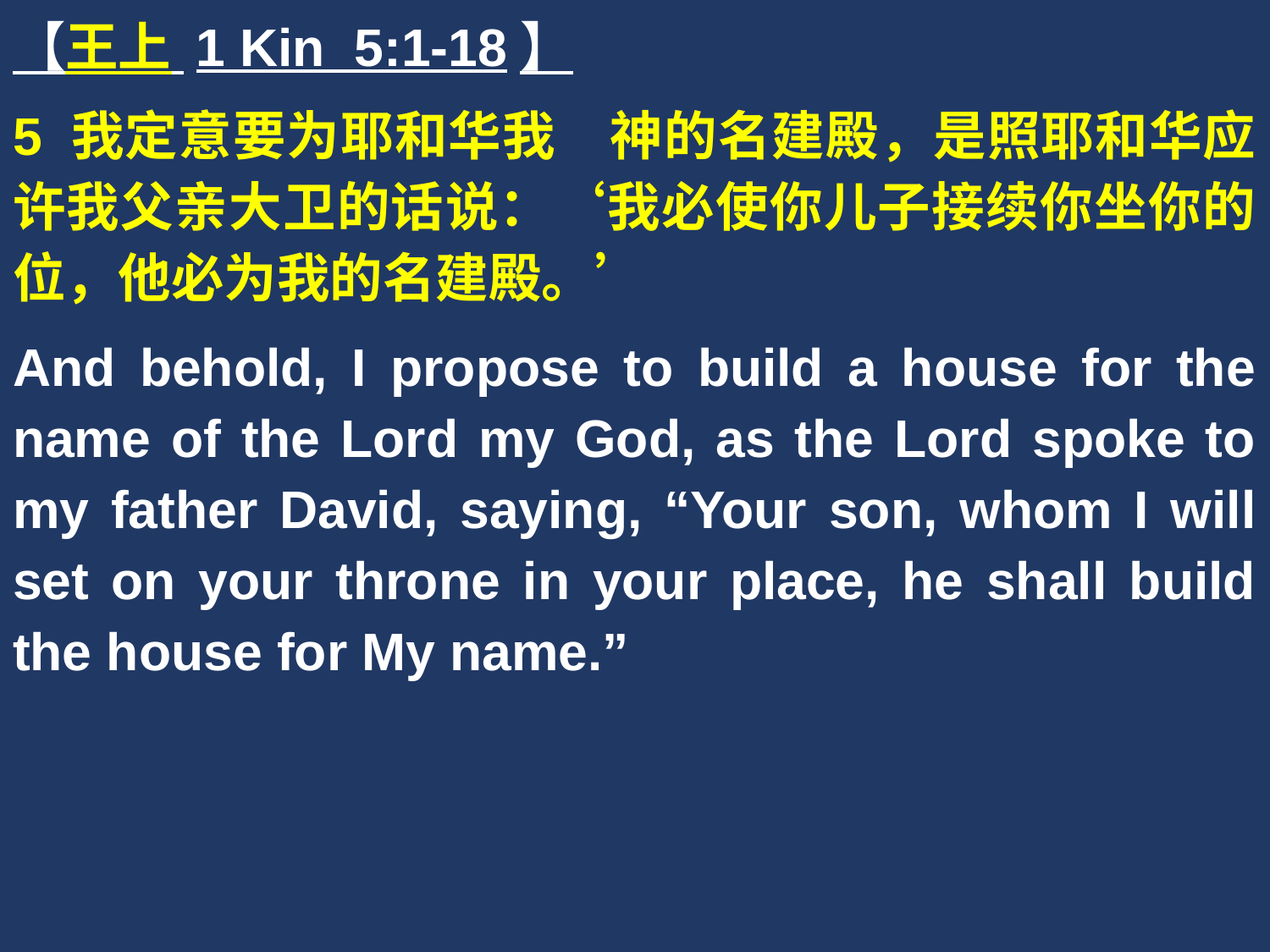

【王上 1 Kin  5:1-18】
5 我定意要为耶和华我　神的名建殿，是照耶和华应许我父亲大卫的话说：‘我必使你儿子接续你坐你的位，他必为我的名建殿。’
And behold, I propose to build a house for the name of the Lord my God, as the Lord spoke to my father David, saying, “Your son, whom I will set on your throne in your place, he shall build the house for My name.”